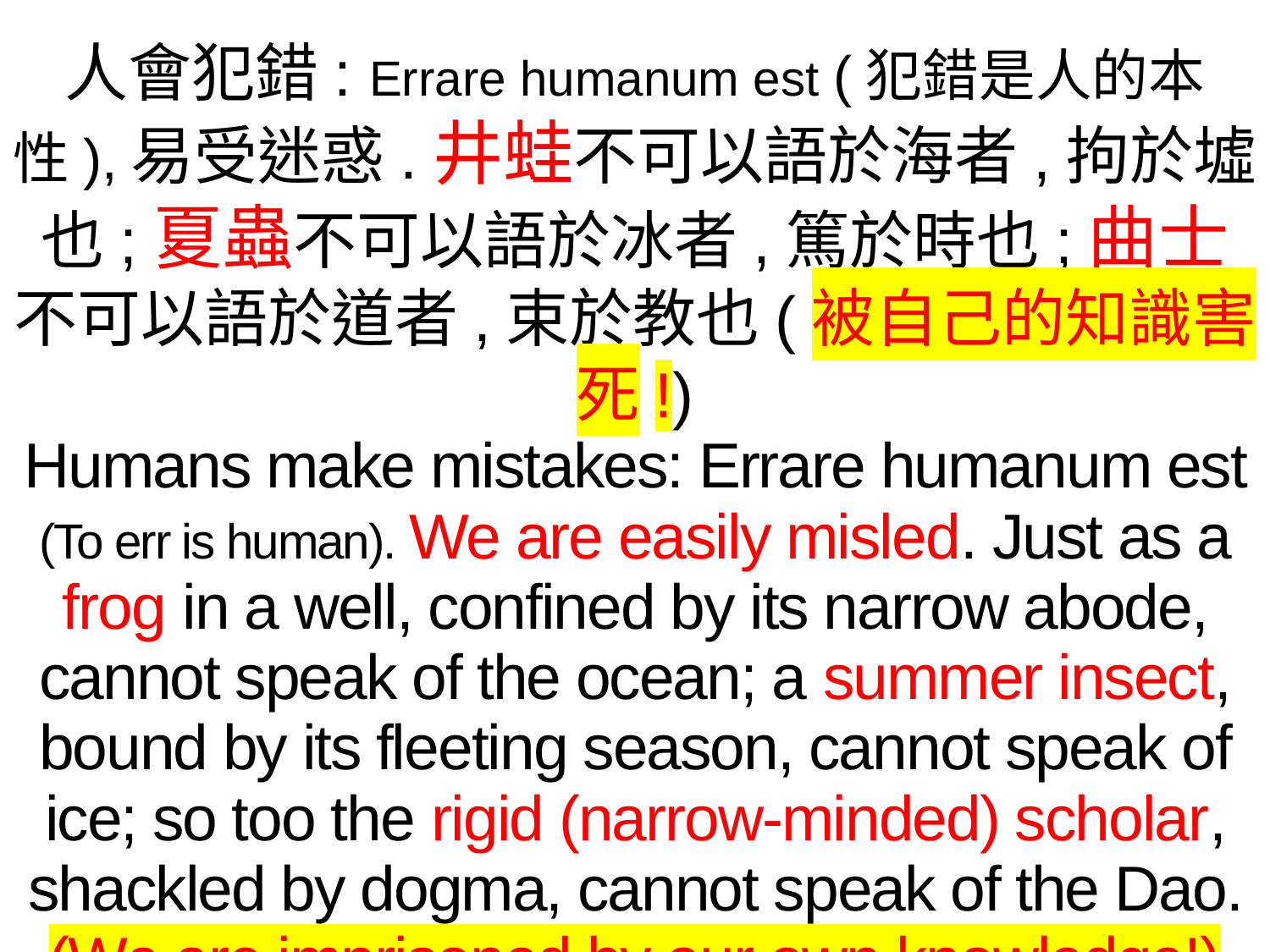

人會犯錯: Errare humanum est (犯錯是人的本性),易受迷惑.井蛙不可以語於海者,拘於墟也;夏蟲不可以語於冰者,篤於時也;曲士不可以語於道者,束於教也(被自己的知識害死!)
Humans make mistakes: Errare humanum est (To err is human). We are easily misled. Just as a frog in a well, confined by its narrow abode, cannot speak of the ocean; a summer insect, bound by its fleeting season, cannot speak of ice; so too the rigid (narrow-minded) scholar, shackled by dogma, cannot speak of the Dao. (We are imprisoned by our own knowledge!)